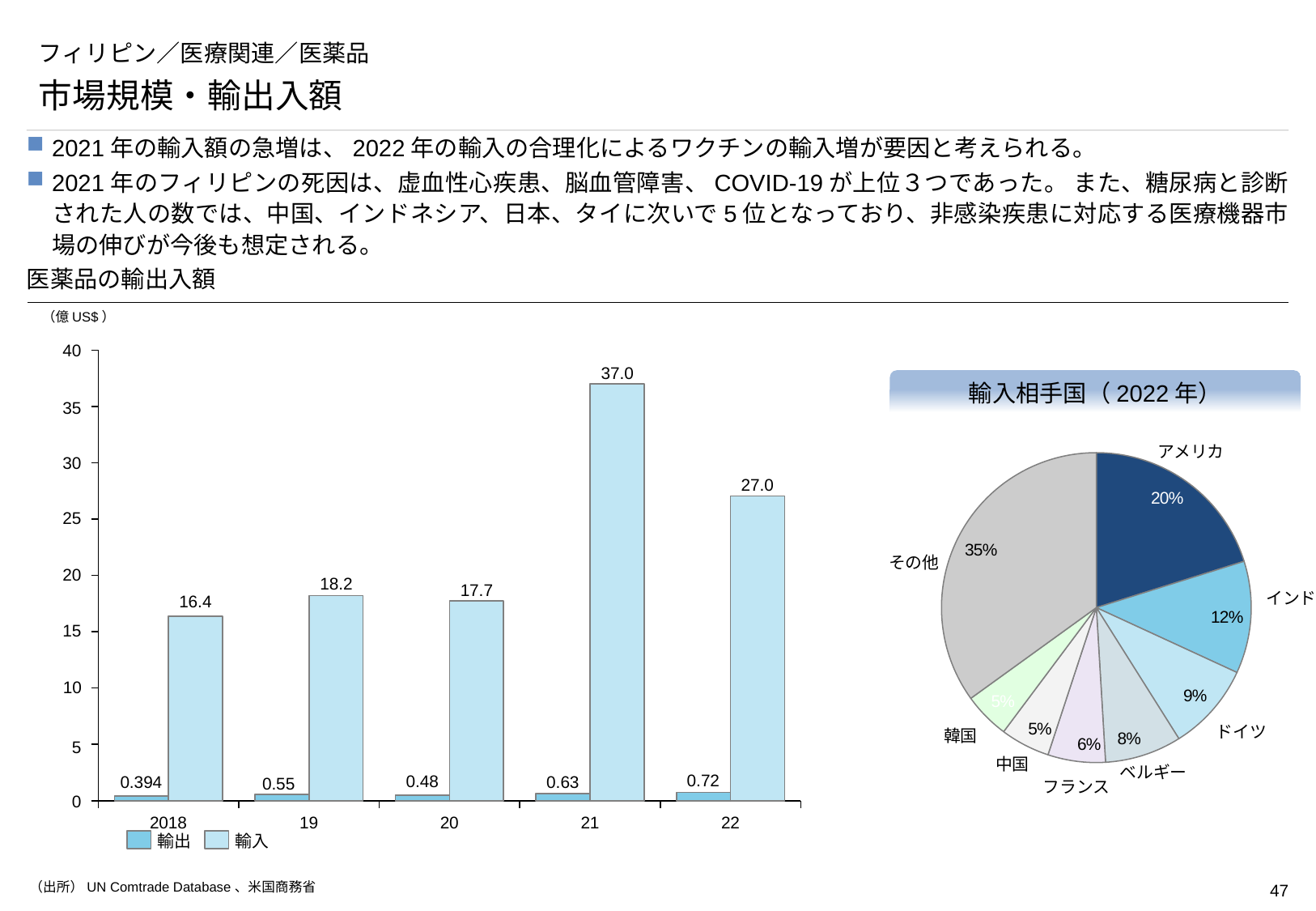

# フィリピン／医療関連／医薬品
市場規模・輸出入額
2021年の輸入額の急増は、2022年の輸入の合理化によるワクチンの輸入増が要因と考えられる。
2021年のフィリピンの死因は、虚血性心疾患、脳血管障害、COVID-19が上位３つであった。 また、糖尿病と診断された人の数では、中国、インドネシア、日本、タイに次いで5位となっており、非感染疾患に対応する医療機器市場の伸びが今後も想定される。
医薬品の輸出入額
（億US$）

### Chart

| Category |  |  |
|---|---|---|
40
37.0
輸入相手国（2022年）
35
アメリカ

### Chart

| Category |
|---|

### Chart

| Category |  |
|---|---|
30
27.0
25
その他
20
18.2
17.7
インド
16.4
15
10
ドイツ
韓国
5
中国
ベルギー
0.72
0.48
0.394
0.63
0.55
フランス
0
2018
19
20
21
22
輸出
輸入

（出所）UN Comtrade Database、米国商務省